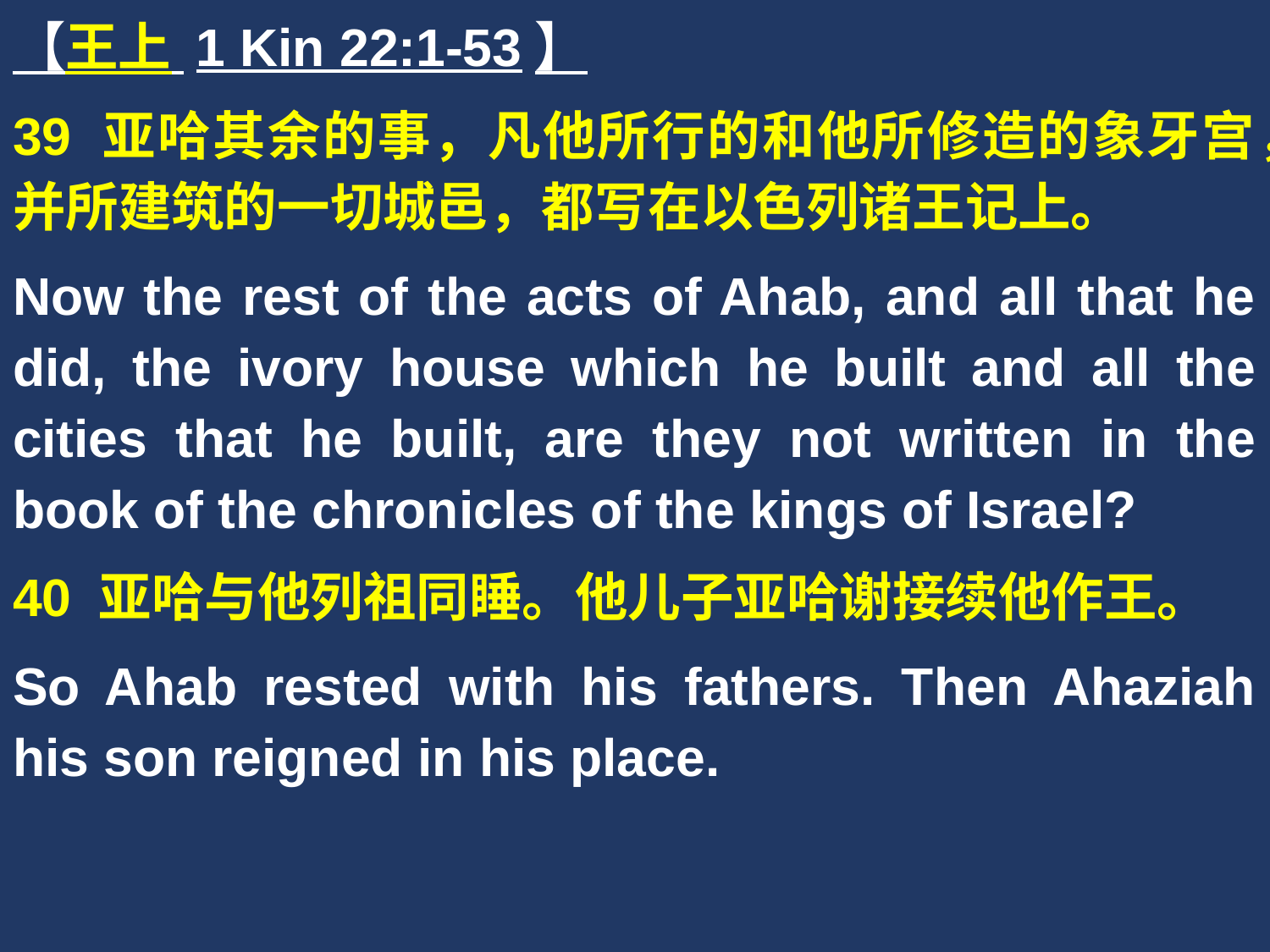

【王上 1 Kin 22:1-53】
39 亚哈其余的事，凡他所行的和他所修造的象牙宫，并所建筑的一切城邑，都写在以色列诸王记上。
Now the rest of the acts of Ahab, and all that he did, the ivory house which he built and all the cities that he built, are they not written in the book of the chronicles of the kings of Israel?
40 亚哈与他列祖同睡。他儿子亚哈谢接续他作王。
So Ahab rested with his fathers. Then Ahaziah his son reigned in his place.